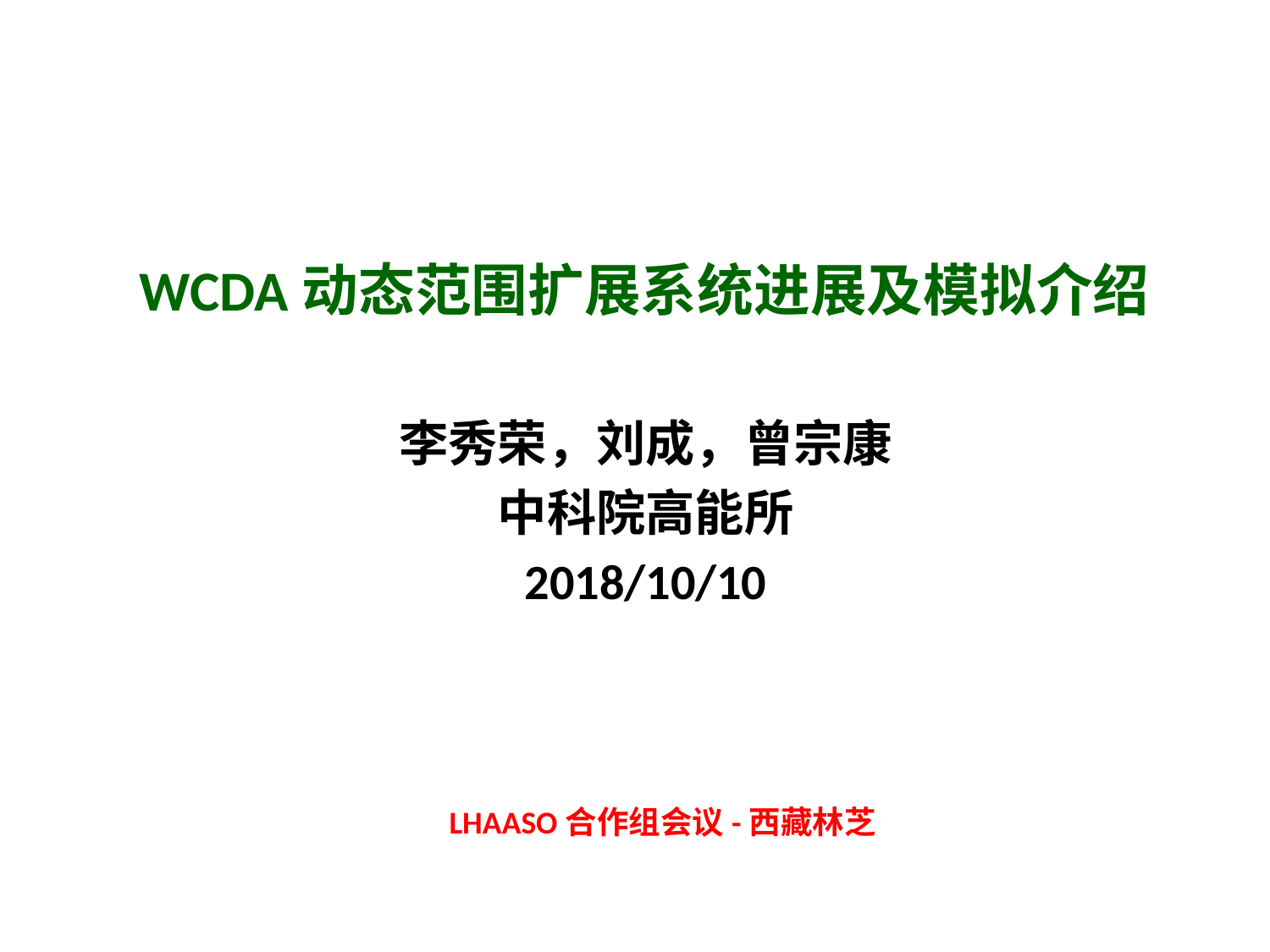

# WCDA动态范围扩展系统进展及模拟介绍
李秀荣，刘成，曾宗康
中科院高能所
2018/10/10
LHAASO合作组会议-西藏林芝